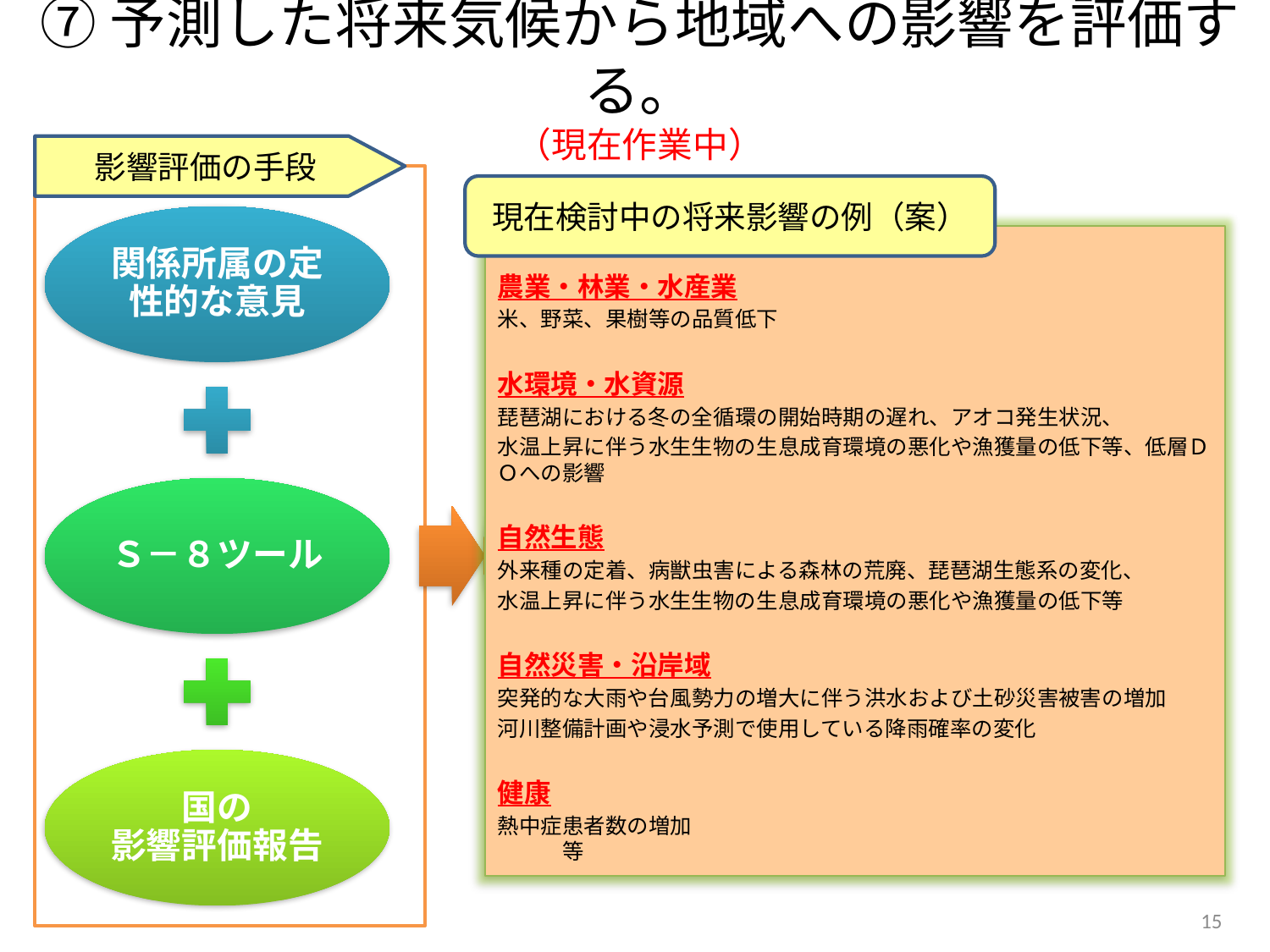

# ⑦予測した将来気候から地域への影響を評価する。 （現在作業中）
影響評価の手段

現在検討中の将来影響の例（案）
関係所属の定性的な意見

Ｓ－８ツール

国の
影響評価報告

農業・林業・水産業
米、野菜、果樹等の品質低下

水環境・水資源
琵琶湖における冬の全循環の開始時期の遅れ、アオコ発生状況、
水温上昇に伴う水生生物の生息成育環境の悪化や漁獲量の低下等、低層ＤＯへの影響

自然生態
外来種の定着、病獣虫害による森林の荒廃、琵琶湖生態系の変化、
水温上昇に伴う水生生物の生息成育環境の悪化や漁獲量の低下等

自然災害・沿岸域
突発的な大雨や台風勢力の増大に伴う洪水および土砂災害被害の増加
河川整備計画や浸水予測で使用している降雨確率の変化

健康
熱中症患者数の増加　　　　　　　　　　　　　　　　　　　　　　　　　　　等
15